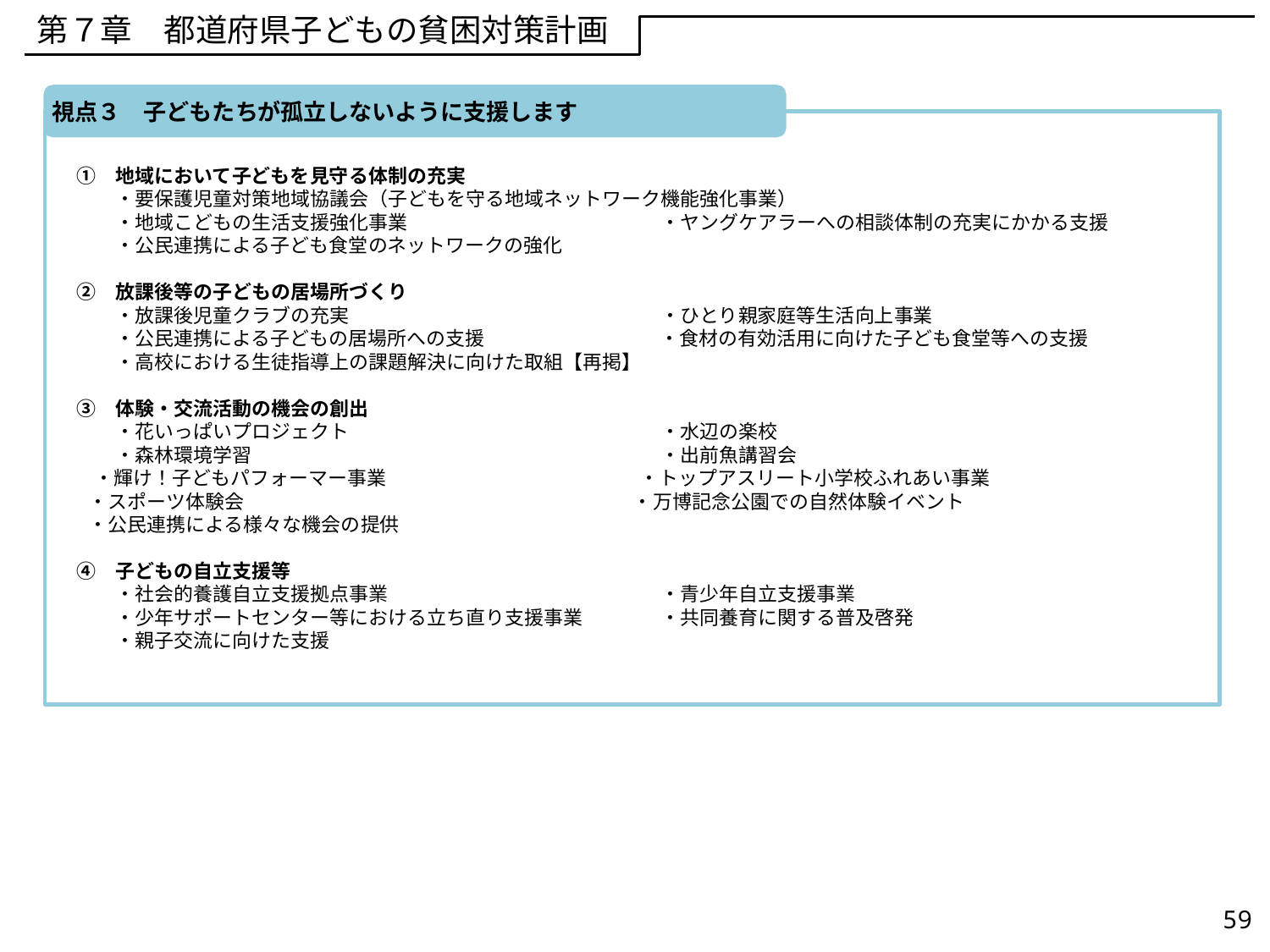

第７章　都道府県子どもの貧困対策計画
視点３　子どもたちが孤立しないように支援します

　①　地域において子どもを見守る体制の充実
　　　・要保護児童対策地域協議会（子どもを守る地域ネットワーク機能強化事業）
　　　・地域こどもの生活支援強化事業　　　　　　　　　　　　　・ヤングケアラーへの相談体制の充実にかかる支援
　　　・公民連携による子ども食堂のネットワークの強化

　②　放課後等の子どもの居場所づくり
　　　・放課後児童クラブの充実　　　　　　　　　　　　　　　　・ひとり親家庭等生活向上事業
　　　・公民連携による子どもの居場所への支援　　　　　　　　　・食材の有効活用に向けた子ども食堂等への支援
　　　・高校における生徒指導上の課題解決に向けた取組【再掲】

　③　体験・交流活動の機会の創出
　　　・花いっぱいプロジェクト　　　　　　　　　　　　　　　　・水辺の楽校
　　　・森林環境学習　　　　　　　　　　　　　　　　　　　　　・出前魚講習会
　    ・輝け！子どもパフォーマー事業　　　　　　　　　　　　　・トップアスリート小学校ふれあい事業
      ・スポーツ体験会　　　　　　　　　　　　　　　　　　　　・万博記念公園での自然体験イベント
      ・公民連携による様々な機会の提供

　④　子どもの自立支援等
　　　・社会的養護自立支援拠点事業　　　　　　　　　　　　　　・青少年自立支援事業
　　　・少年サポートセンター等における立ち直り支援事業　　　　・共同養育に関する普及啓発
　　　・親子交流に向けた支援

59